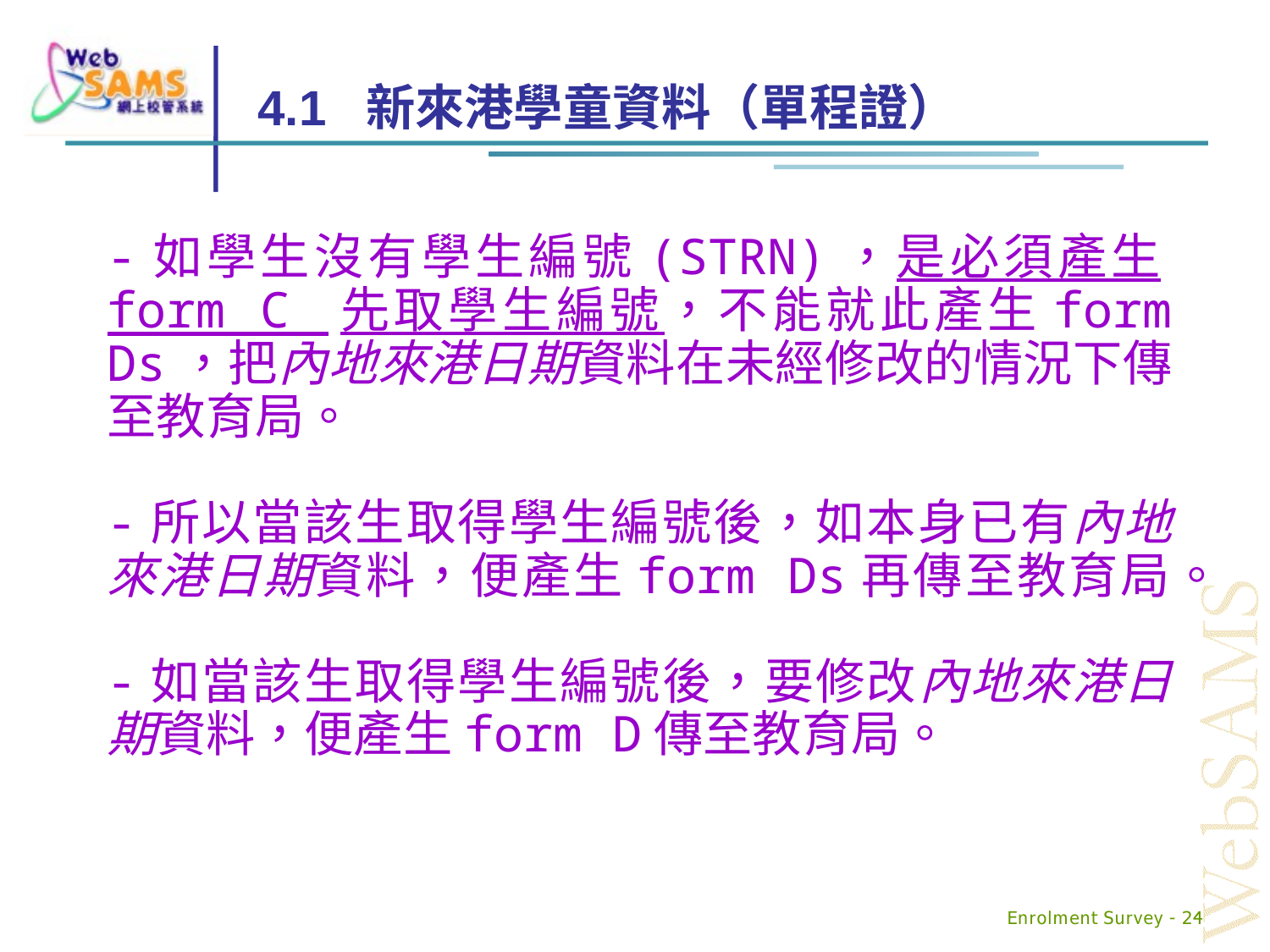

# 4.1  新來港學童資料（單程證）
-如學生沒有學生編號(STRN)，是必須產生form C 先取學生編號，不能就此產生form Ds，把內地來港日期資料在未經修改的情況下傳至教育局。

-所以當該生取得學生編號後，如本身已有內地來港日期資料，便產生form Ds再傳至教育局。

-如當該生取得學生編號後，要修改內地來港日期資料，便產生form D傳至教育局。

Enrolment Survey - 24